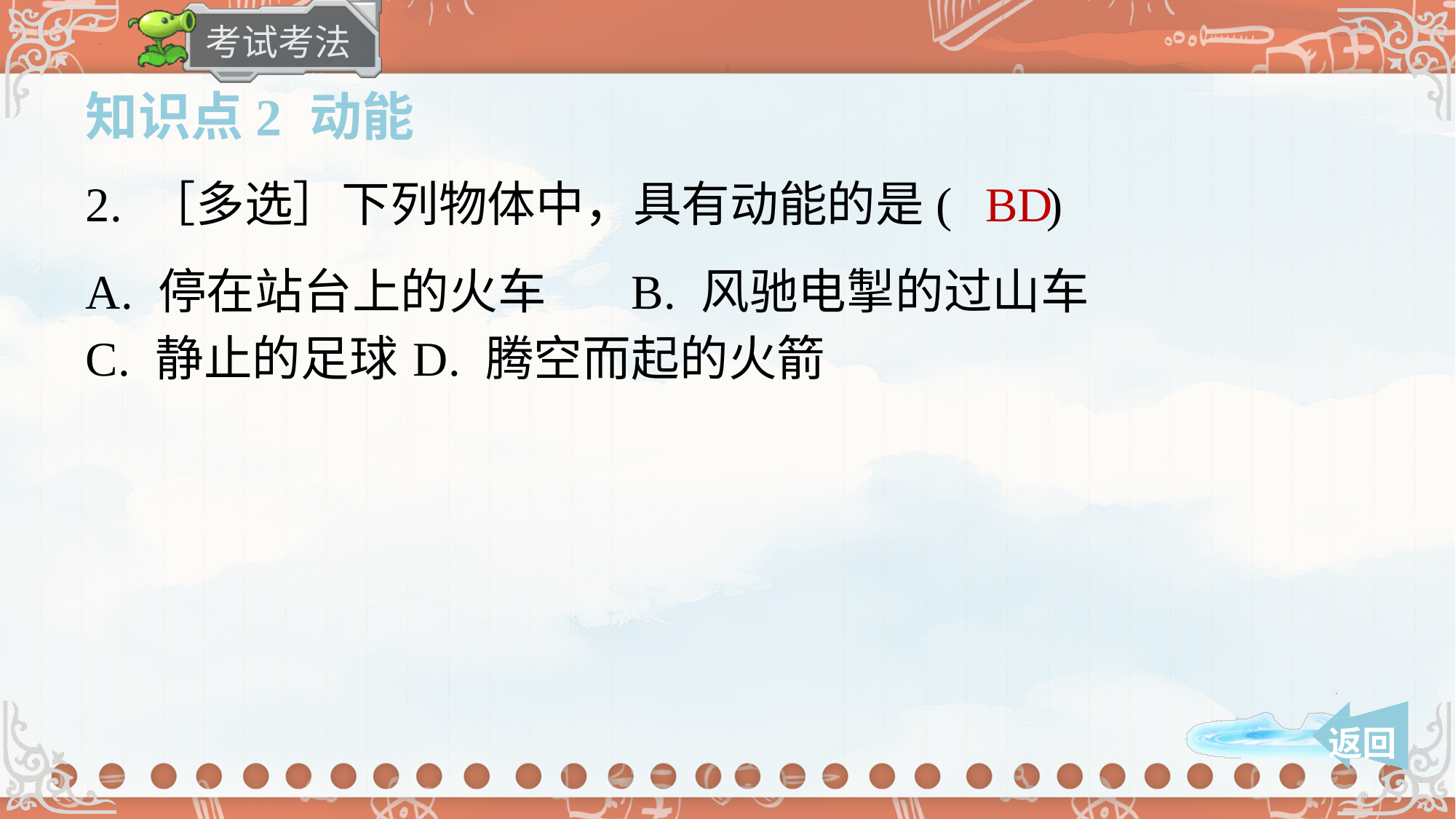

知识点2 动能
2. ［多选］下列物体中，具有动能的是(       )
BD
A. 停在站台上的火车	B. 风驰电掣的过山车
C. 静止的足球	D. 腾空而起的火箭
 返回